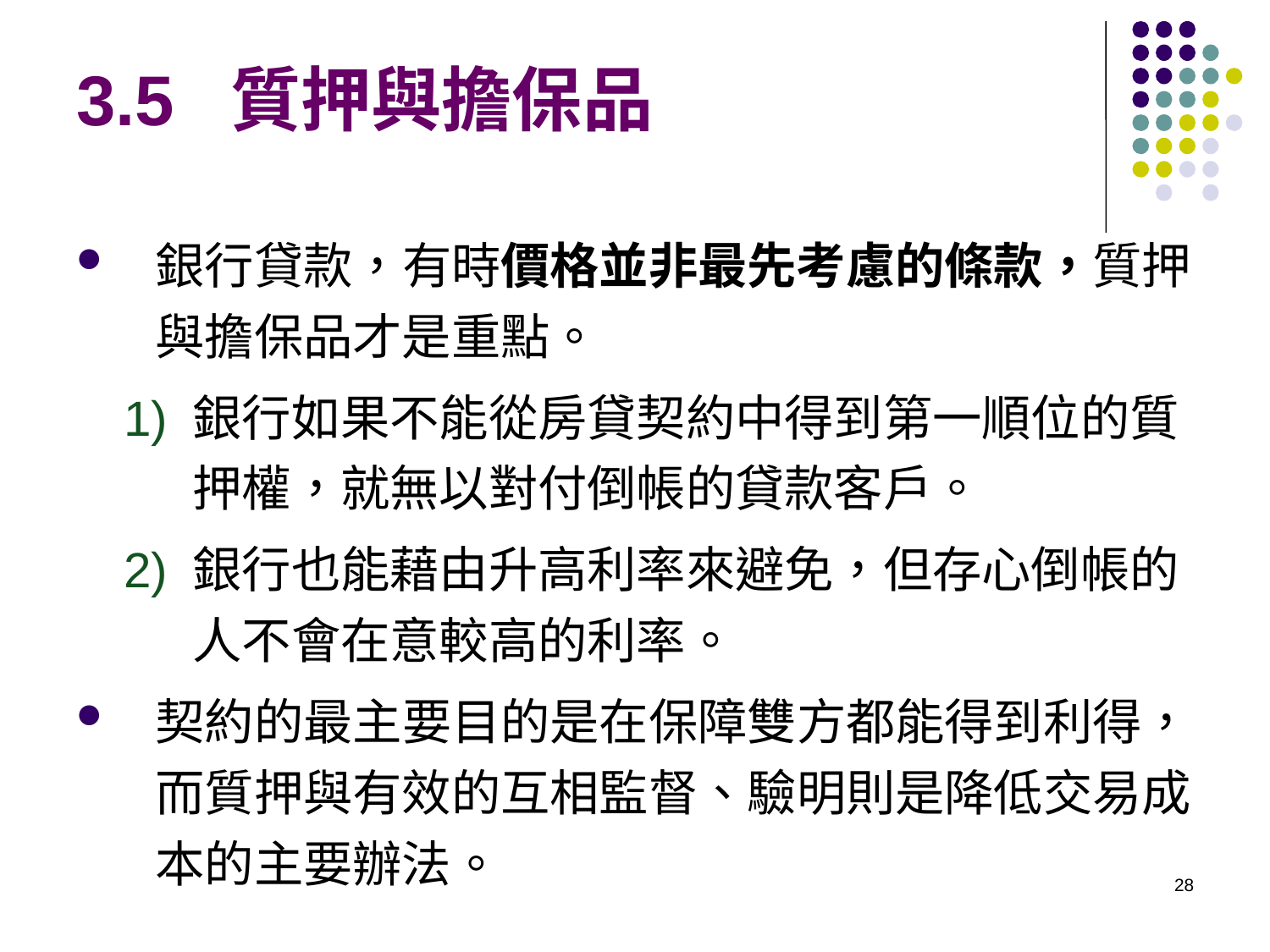

# 3.5  質押與擔保品
銀行貸款，有時價格並非最先考慮的條款，質押與擔保品才是重點。
銀行如果不能從房貸契約中得到第一順位的質押權，就無以對付倒帳的貸款客戶。
銀行也能藉由升高利率來避免，但存心倒帳的人不會在意較高的利率。
契約的最主要目的是在保障雙方都能得到利得，而質押與有效的互相監督、驗明則是降低交易成本的主要辦法。
28